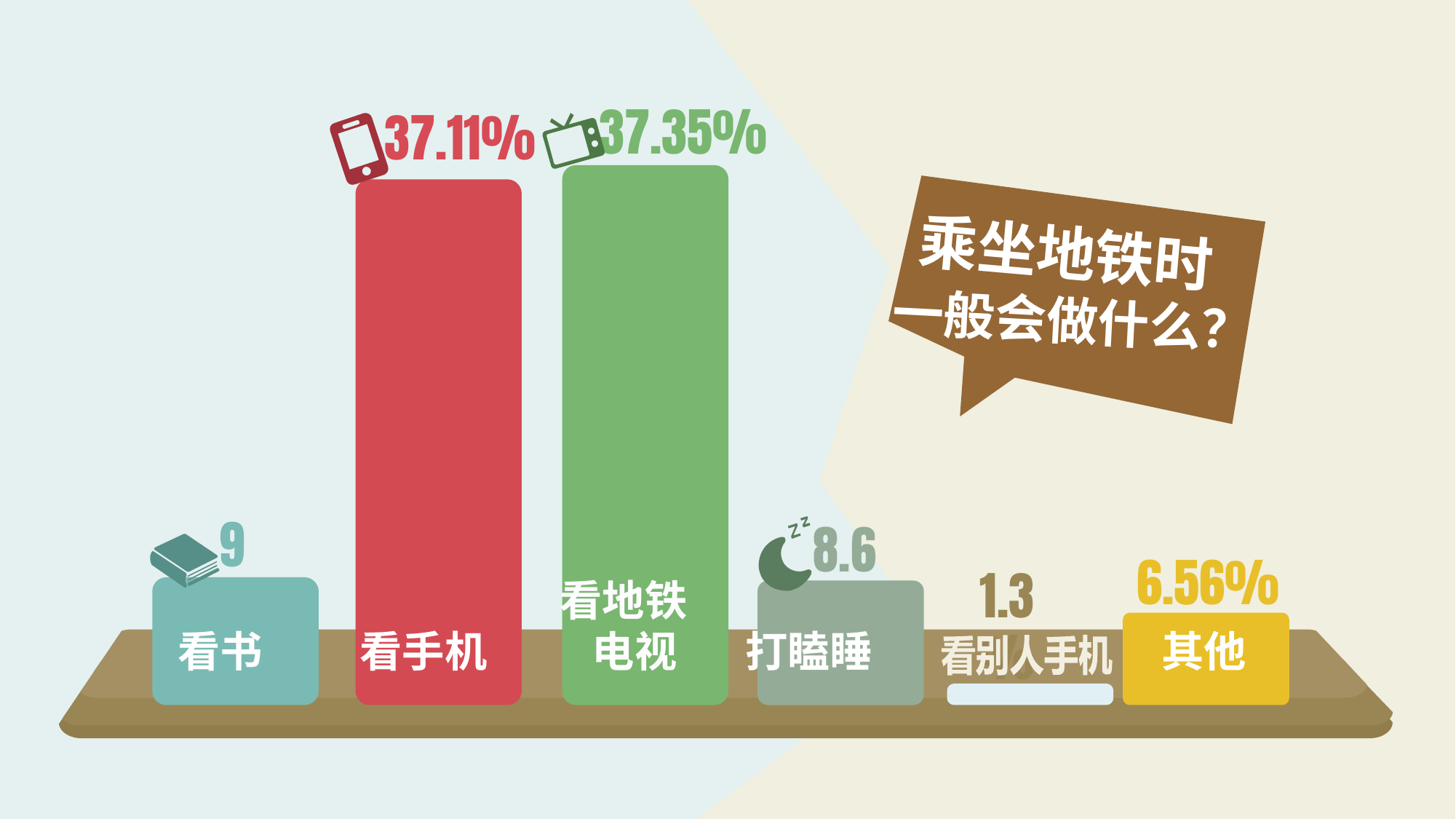

37.35%
37.11%

乘坐地铁时
一般会做什么？
9%

8.6%

6.56%
1.3%
看地铁

看书
看手机
电视
打瞌睡
其他